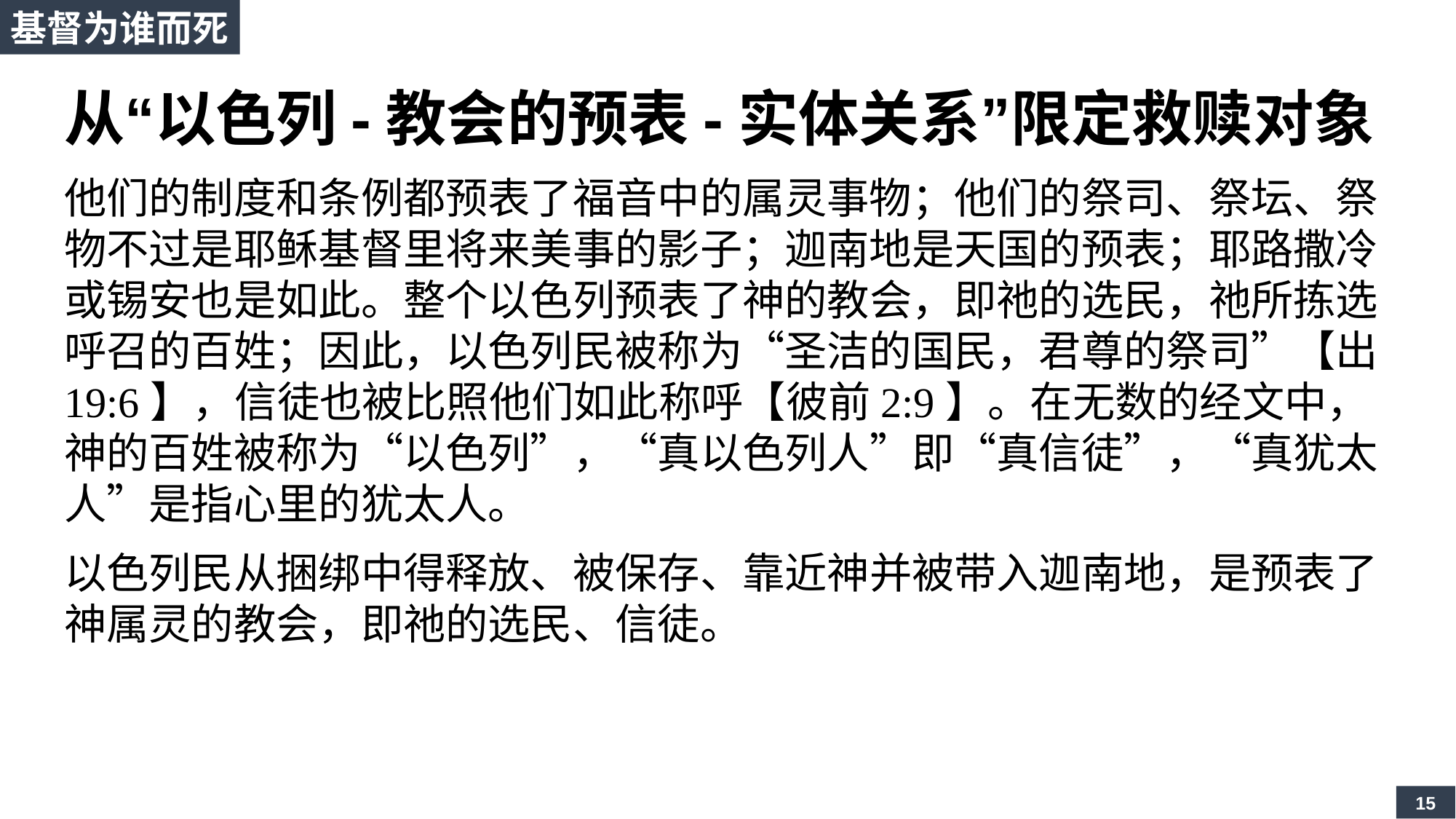

基督为谁而死
从“以色列-教会的预表-实体关系”限定救赎对象
他们的制度和条例都预表了福音中的属灵事物；他们的祭司、祭坛、祭物不过是耶稣基督里将来美事的影子；迦南地是天国的预表；耶路撒冷或锡安也是如此。整个以色列预表了神的教会，即祂的选民，祂所拣选呼召的百姓；因此，以色列民被称为“圣洁的国民，君尊的祭司”【出19:6】，信徒也被比照他们如此称呼【彼前2:9】。在无数的经文中，神的百姓被称为“以色列”，“真以色列人”即“真信徒”，“真犹太人”是指心里的犹太人。
以色列民从捆绑中得释放、被保存、靠近神并被带入迦南地，是预表了神属灵的教会，即祂的选民、信徒。
15